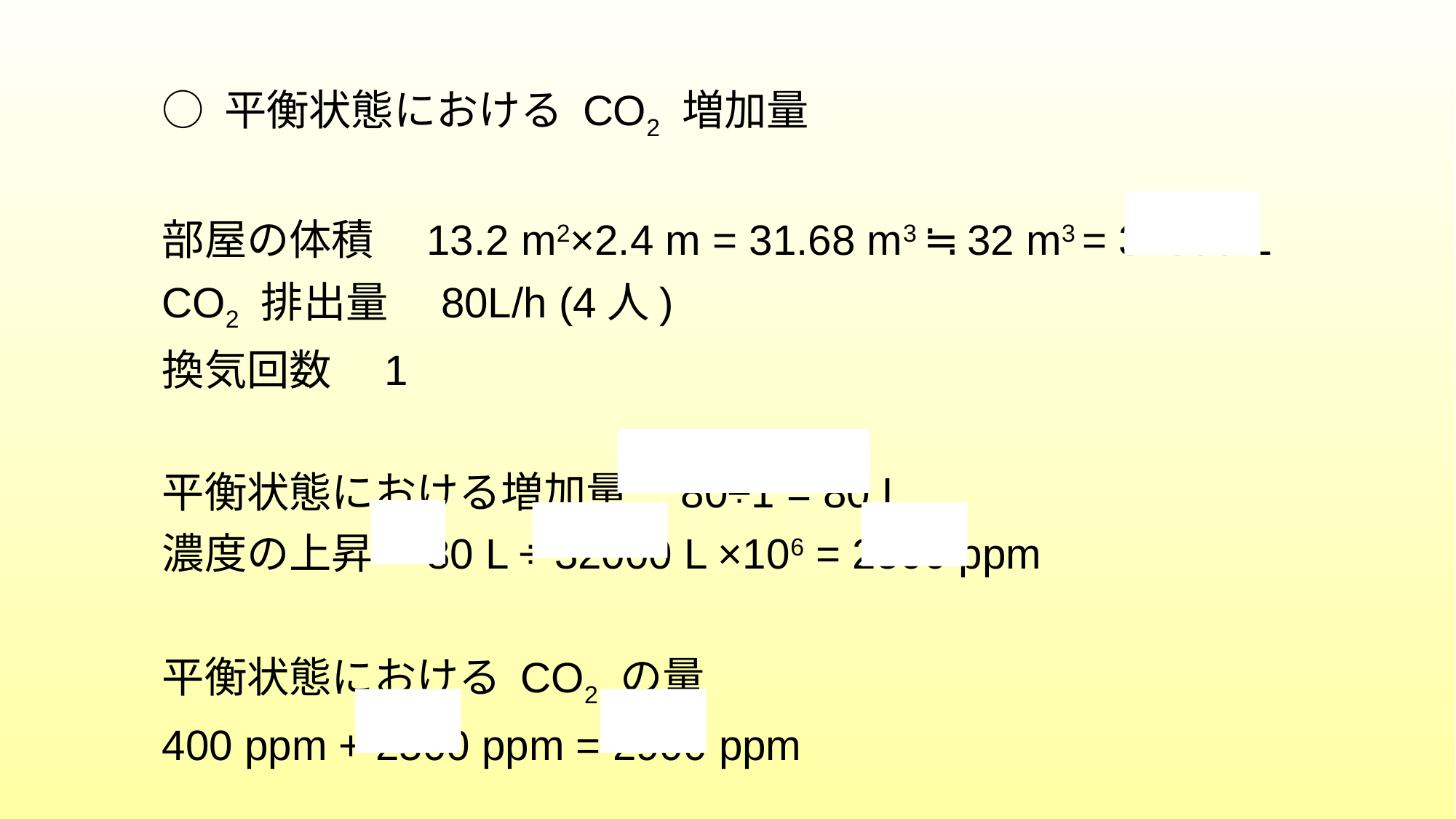

○ 平衡状態における CO2 増加量

部屋の体積　13.2 m2×2.4 m = 31.68 m3 ≒ 32 m3 = 32000 L
CO2 排出量　80L/h (4人)
換気回数　1

平衡状態における増加量　80÷1 = 80 L
濃度の上昇　80 L ÷ 32000 L ×106 = 2500 ppm

平衡状態における CO2 の量
400 ppm + 2500 ppm = 2900 ppm